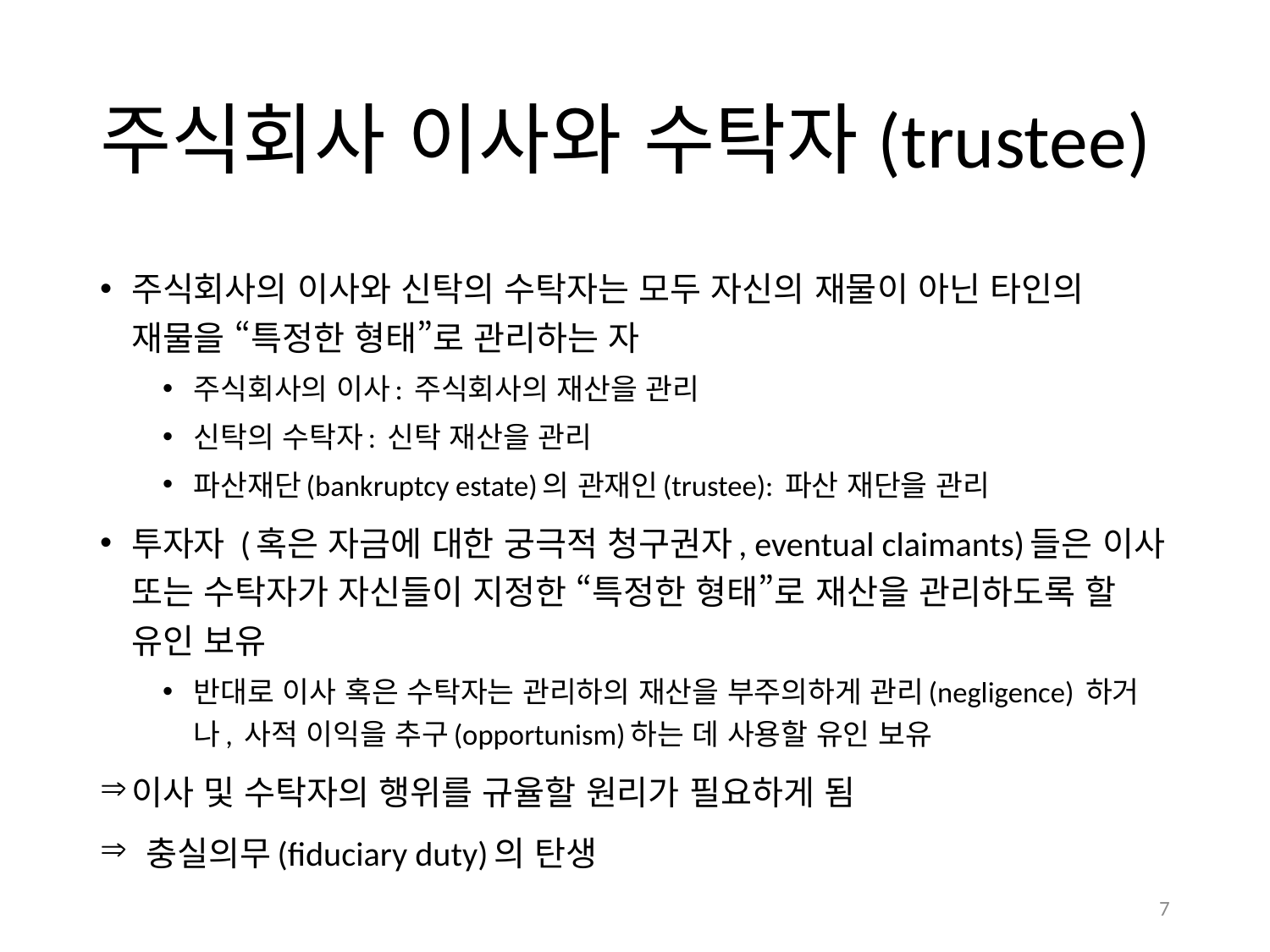

# 주식회사 이사와 수탁자(trustee)
주식회사의 이사와 신탁의 수탁자는 모두 자신의 재물이 아닌 타인의 재물을 “특정한 형태”로 관리하는 자
주식회사의 이사: 주식회사의 재산을 관리
신탁의 수탁자: 신탁 재산을 관리
파산재단(bankruptcy estate)의 관재인(trustee): 파산 재단을 관리
투자자 (혹은 자금에 대한 궁극적 청구권자, eventual claimants)들은 이사 또는 수탁자가 자신들이 지정한 “특정한 형태”로 재산을 관리하도록 할 유인 보유
반대로 이사 혹은 수탁자는 관리하의 재산을 부주의하게 관리(negligence) 하거나, 사적 이익을 추구(opportunism)하는 데 사용할 유인 보유
이사 및 수탁자의 행위를 규율할 원리가 필요하게 됨
 충실의무(fiduciary duty)의 탄생
7